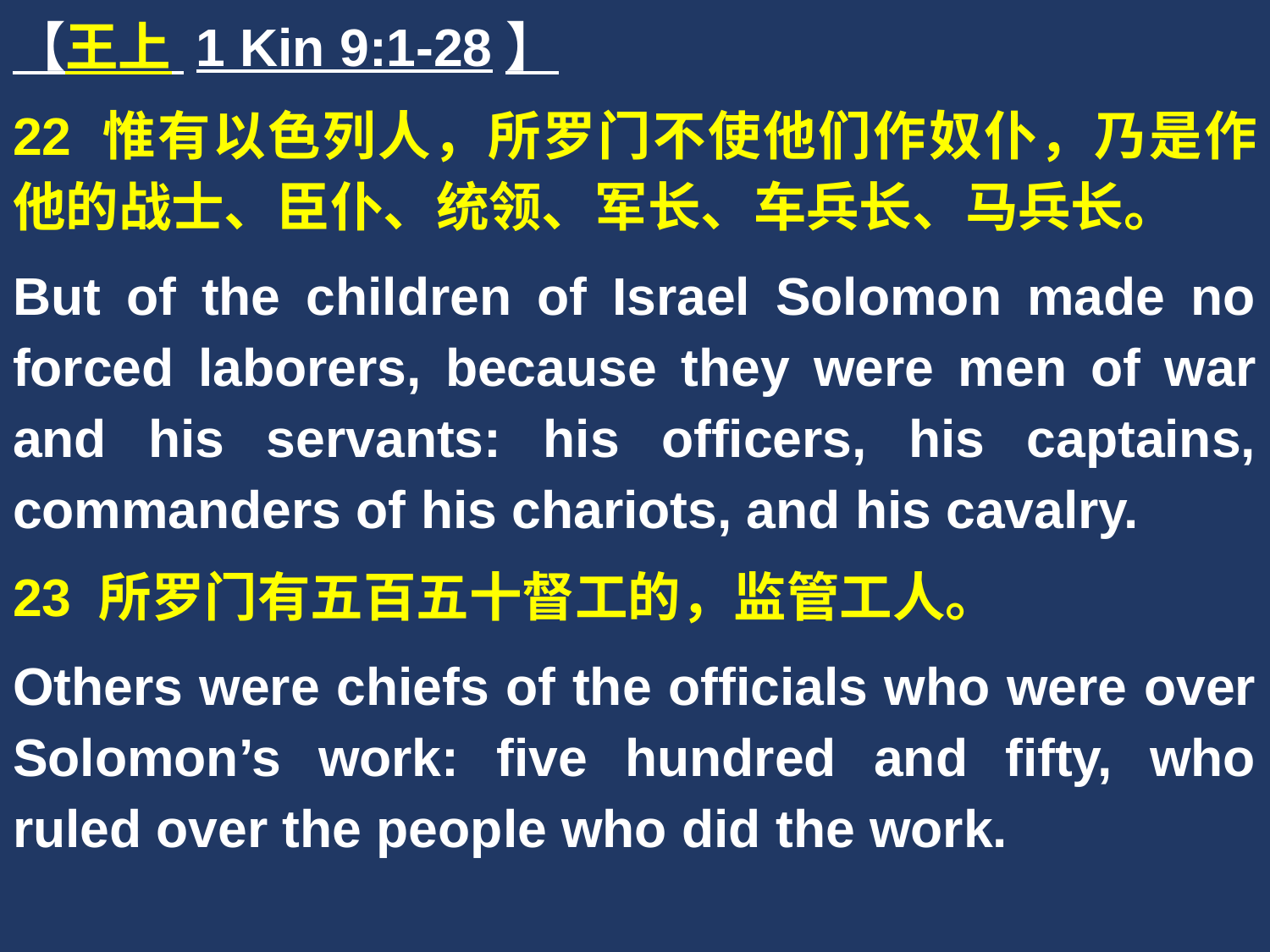

【王上 1 Kin 9:1-28】
22 惟有以色列人，所罗门不使他们作奴仆，乃是作他的战士、臣仆、统领、军长、车兵长、马兵长。
But of the children of Israel Solomon made no forced laborers, because they were men of war and his servants: his officers, his captains, commanders of his chariots, and his cavalry.
23 所罗门有五百五十督工的，监管工人。
Others were chiefs of the officials who were over Solomon’s work: five hundred and fifty, who ruled over the people who did the work.